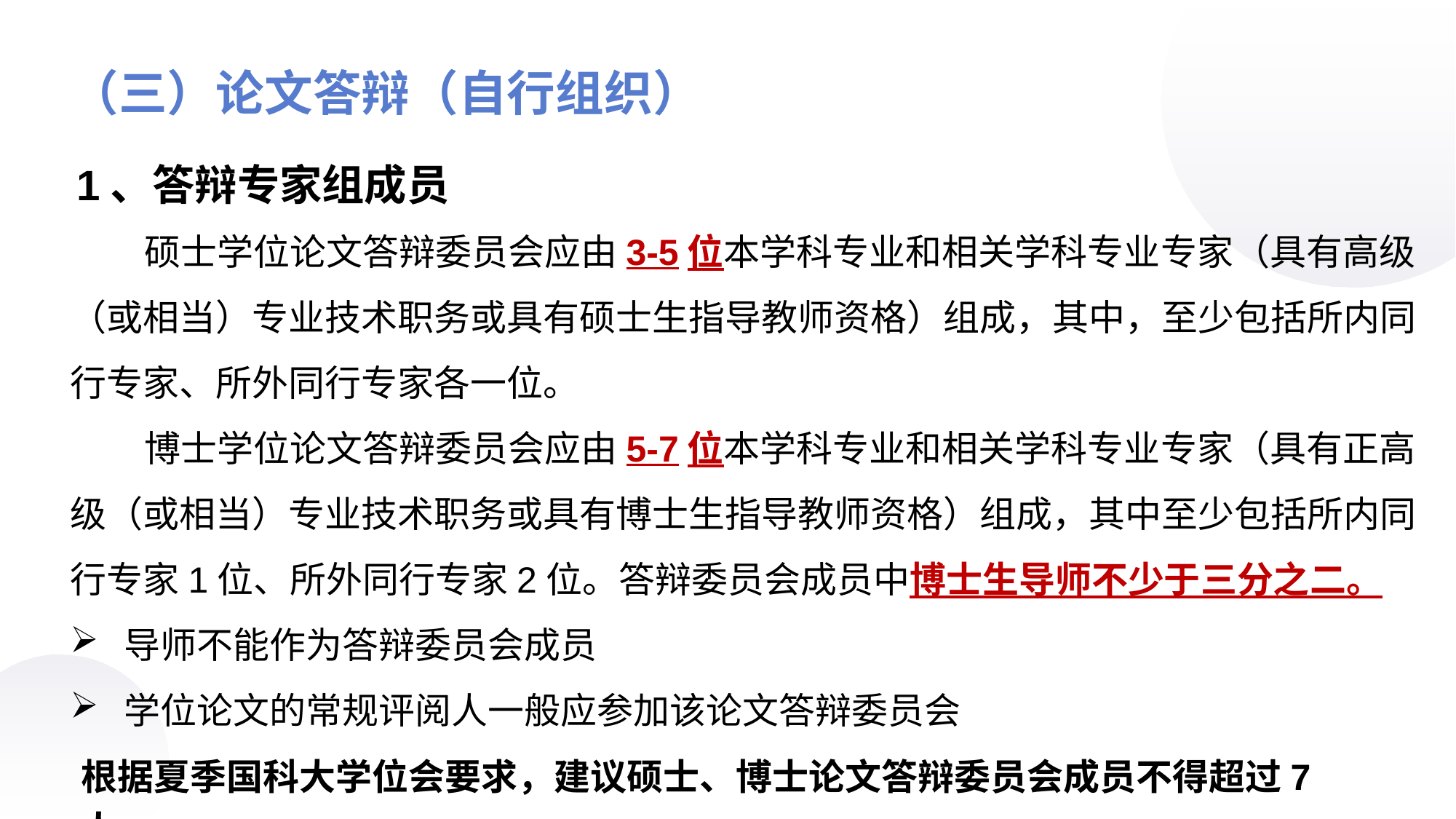

（三）论文答辩（自行组织）
1、答辩专家组成员
        硕士学位论文答辩委员会应由3-5位本学科专业和相关学科专业专家（具有高级（或相当）专业技术职务或具有硕士生指导教师资格）组成，其中，至少包括所内同行专家、所外同行专家各一位。
        博士学位论文答辩委员会应由5-7位本学科专业和相关学科专业专家（具有正高级（或相当）专业技术职务或具有博士生指导教师资格）组成，其中至少包括所内同行专家1位、所外同行专家2位。答辩委员会成员中博士生导师不少于三分之二。
导师不能作为答辩委员会成员
学位论文的常规评阅人一般应参加该论文答辩委员会

根据夏季国科大学位会要求，建议硕士、博士论文答辩委员会成员不得超过7人。